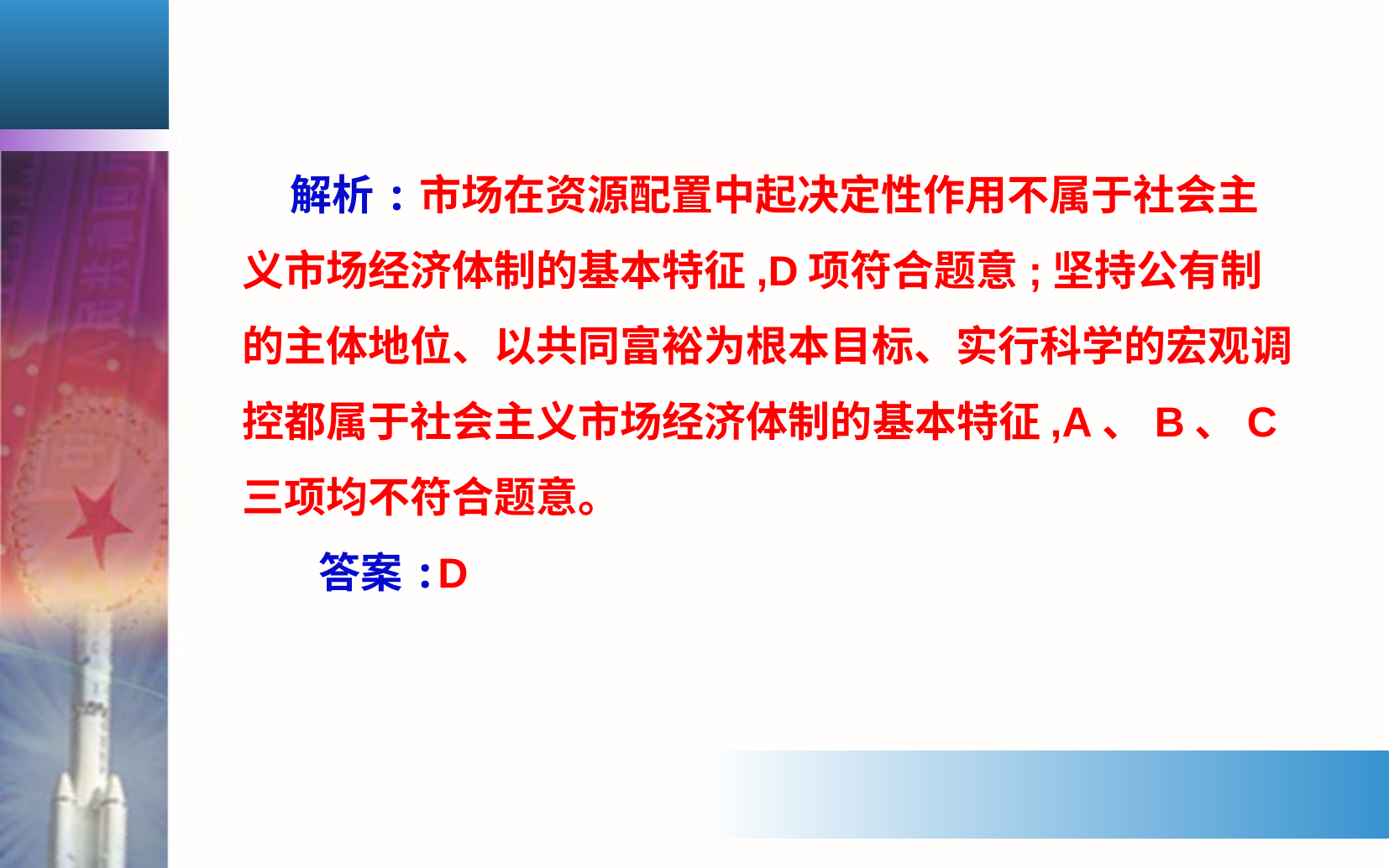

解析:市场在资源配置中起决定性作用不属于社会主义市场经济体制的基本特征,D项符合题意;坚持公有制的主体地位、以共同富裕为根本目标、实行科学的宏观调控都属于社会主义市场经济体制的基本特征,A、B、C三项均不符合题意。
       答案:D